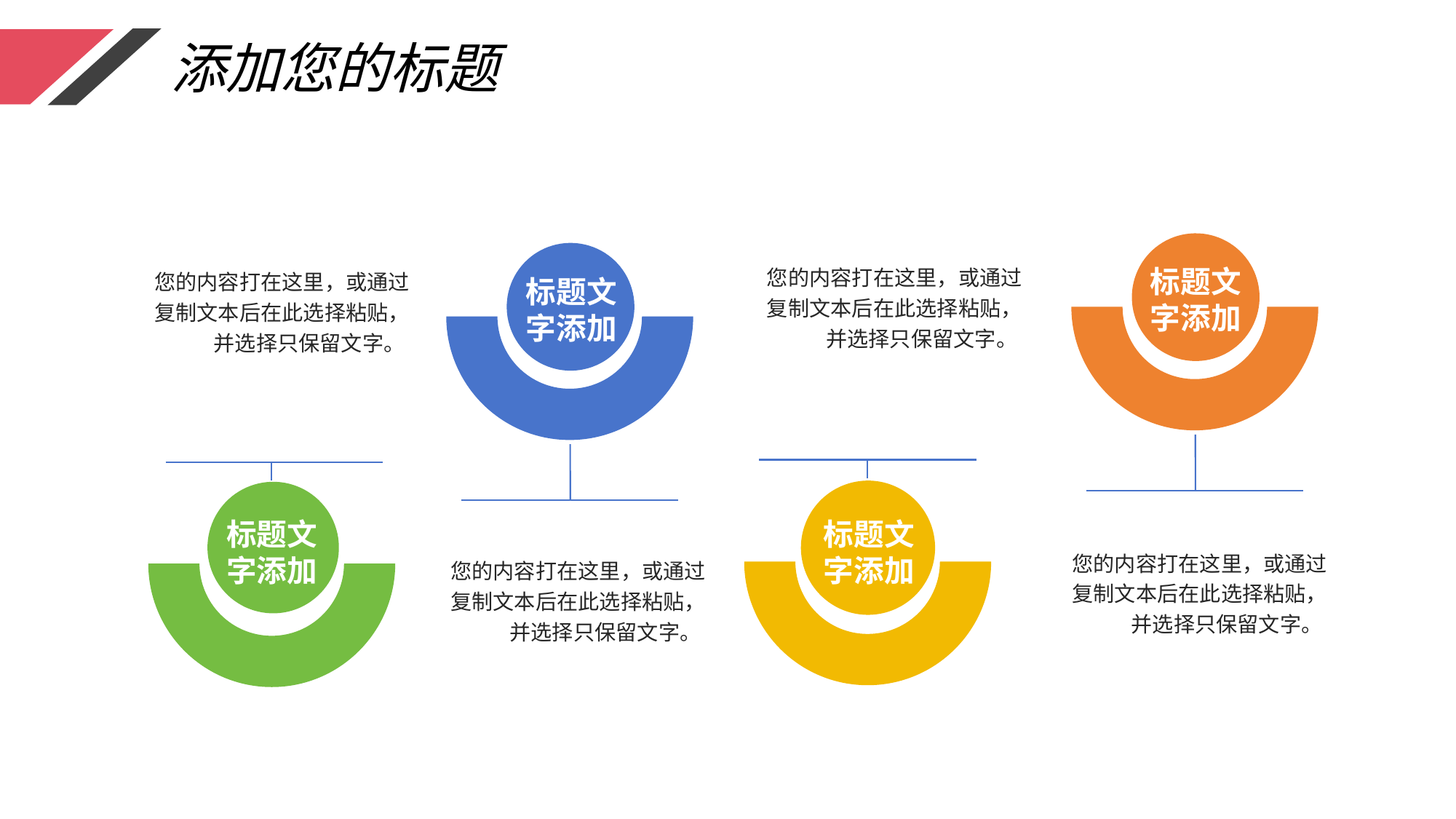

添加您的标题

标题文
字添加

标题文
字添加

您的内容打在这里，或通过复制文本后在此选择粘贴，并选择只保留文字。
您的内容打在这里，或通过复制文本后在此选择粘贴，并选择只保留文字。

标题文
字添加

标题文
字添加

您的内容打在这里，或通过复制文本后在此选择粘贴，并选择只保留文字。
您的内容打在这里，或通过复制文本后在此选择粘贴，并选择只保留文字。